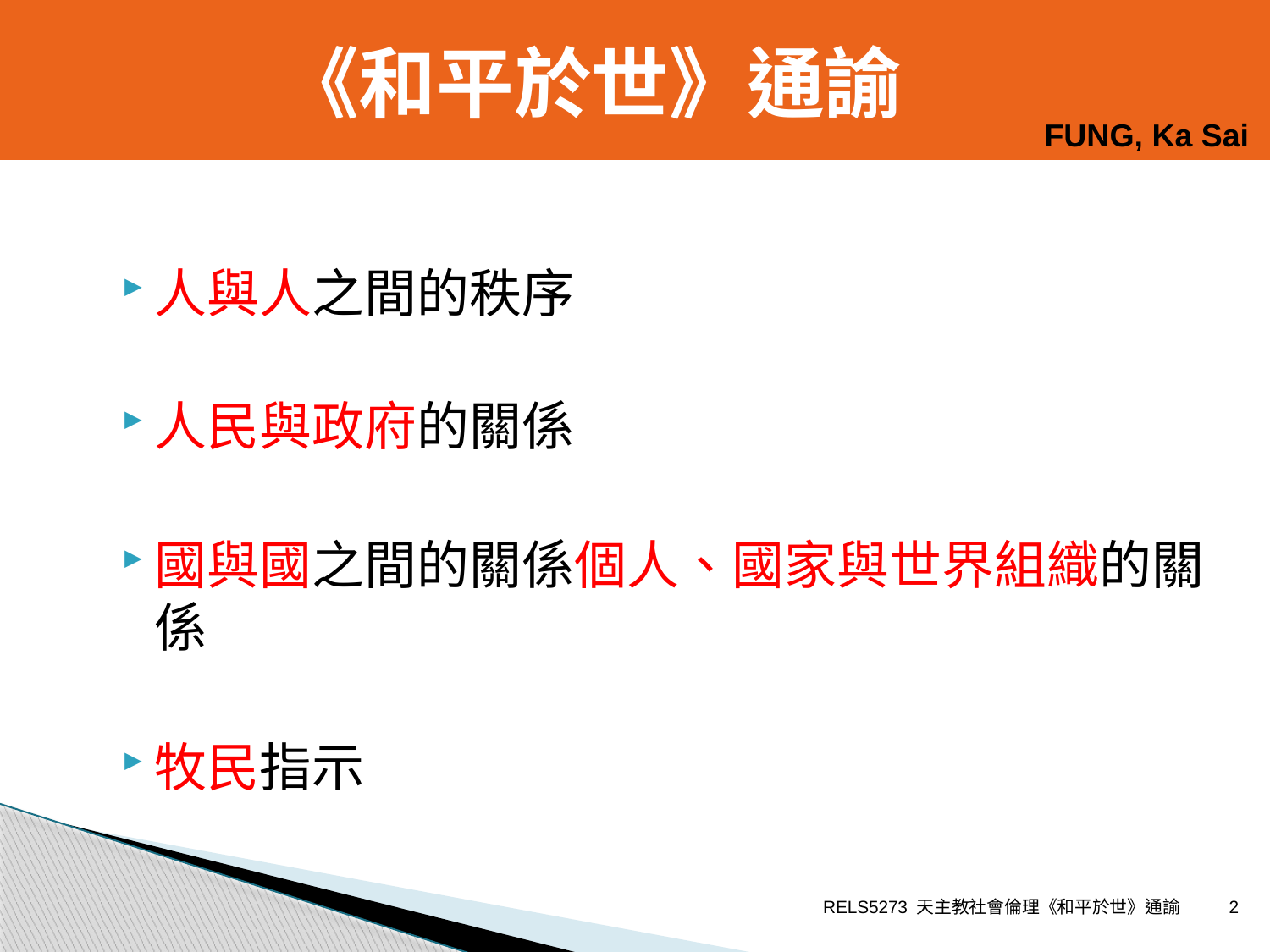

《和平於世》通諭
FUNG, Ka Sai

人與人之間的秩序

人民與政府的關係

國與國之間的關係個人、國家與世界組織的關係

牧民指示

RELS5273 天主教社會倫理《和平於世》通諭
2